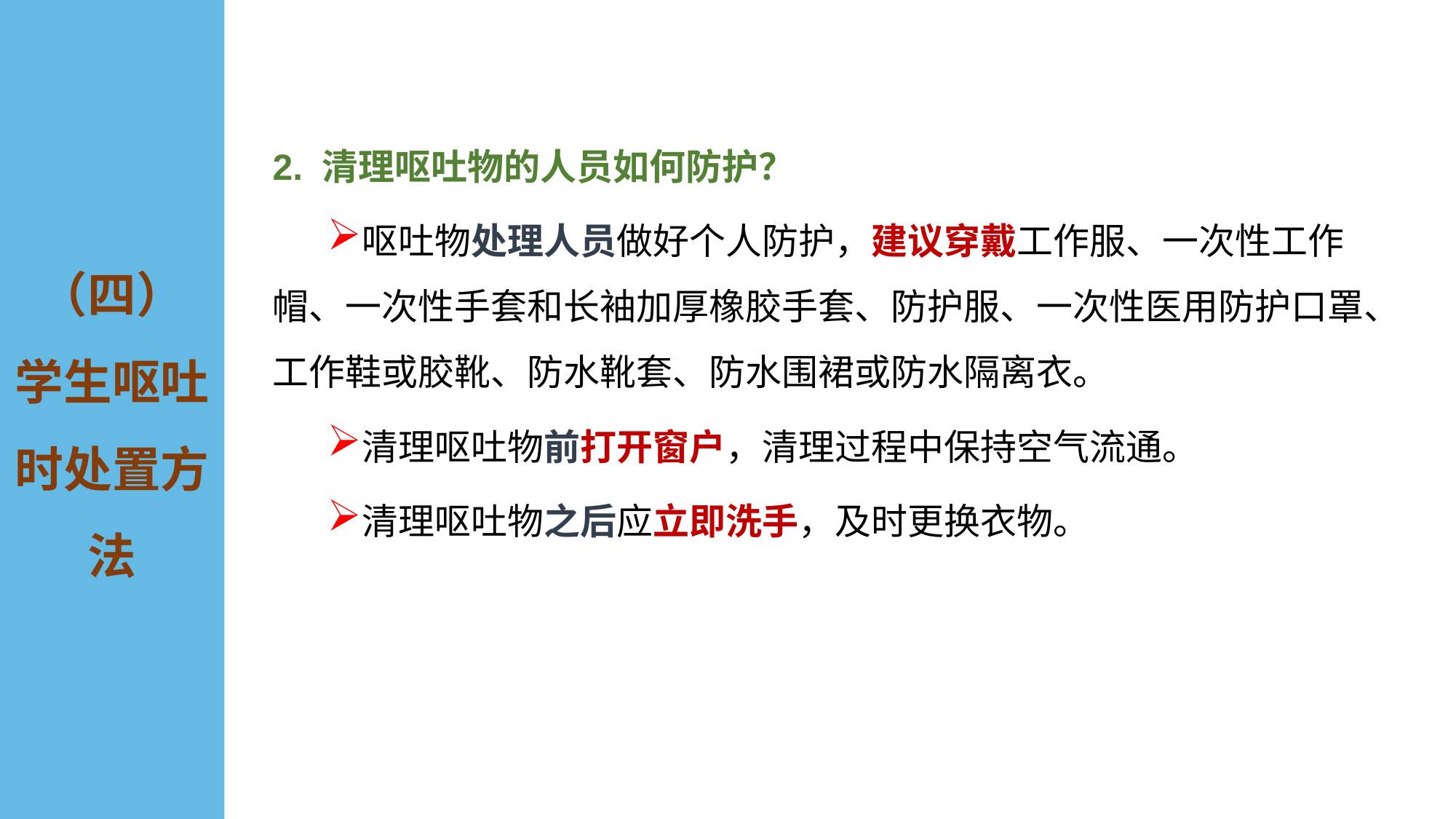

（四）
学生呕吐时处置方法
2. 清理呕吐物的人员如何防护？
呕吐物处理人员做好个人防护，建议穿戴工作服、一次性工作帽、一次性手套和长袖加厚橡胶手套、防护服、一次性医用防护口罩、工作鞋或胶靴、防水靴套、防水围裙或防水隔离衣。
清理呕吐物前打开窗户，清理过程中保持空气流通。
清理呕吐物之后应立即洗手，及时更换衣物。